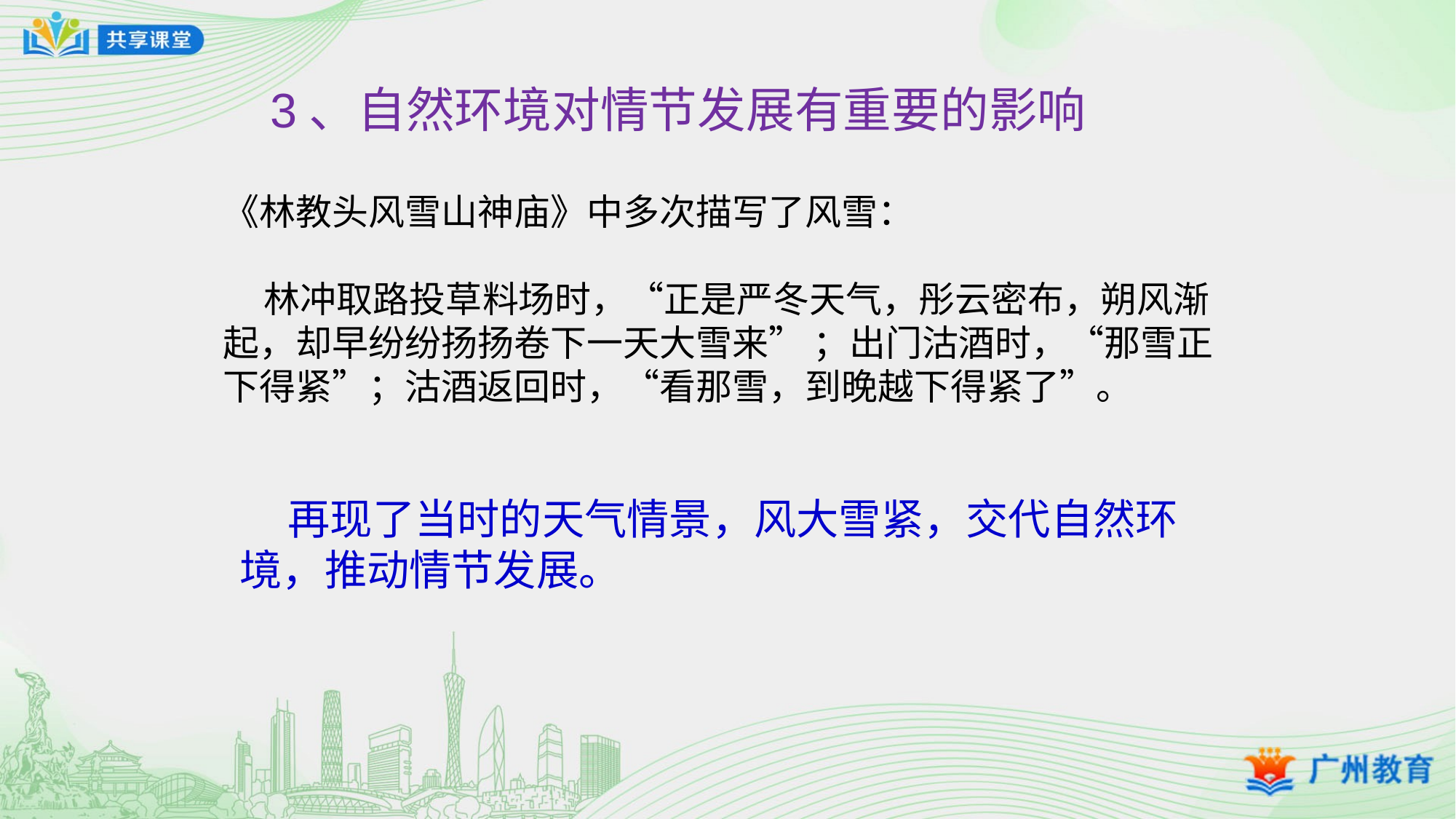

3、自然环境对情节发展有重要的影响
《林教头风雪山神庙》中多次描写了风雪：

    林冲取路投草料场时，“正是严冬天气，彤云密布，朔风渐起，却早纷纷扬扬卷下一天大雪来” ；出门沽酒时，“那雪正下得紧”；沽酒返回时，“看那雪，到晚越下得紧了”。
    再现了当时的天气情景，风大雪紧，交代自然环境，推动情节发展。